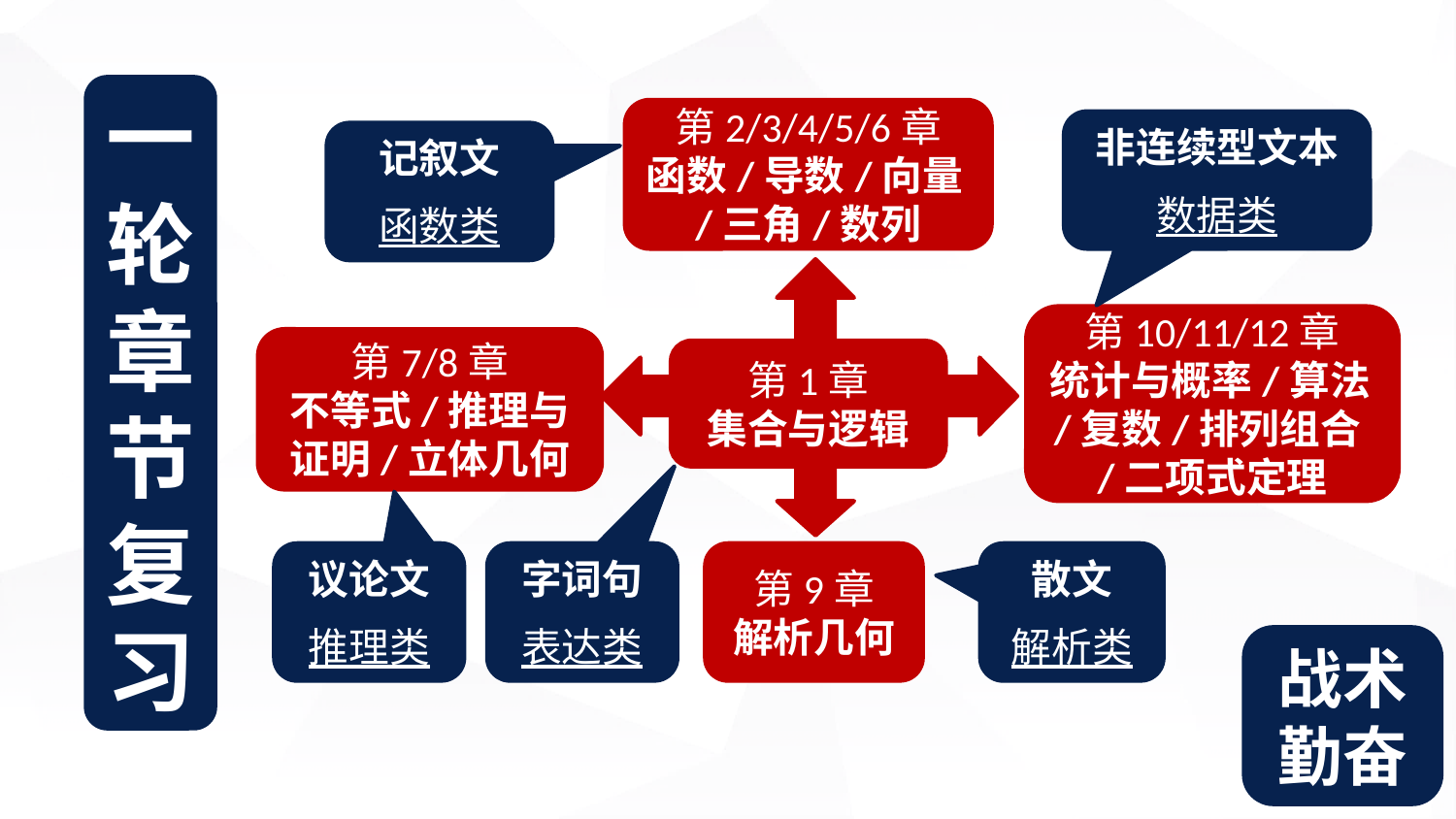

一轮
章节复习
第2/3/4/5/6章
函数/导数/向量/三角/数列
非连续型文本

数据类
记叙文

函数类

第10/11/12章
统计与概率/算法/复数/排列组合/二项式定理
第7/8章
不等式/推理与证明/立体几何
第1章
集合与逻辑

议论文

推理类
字词句

表达类
第9章
解析几何
散文

解析类
战术勤奋